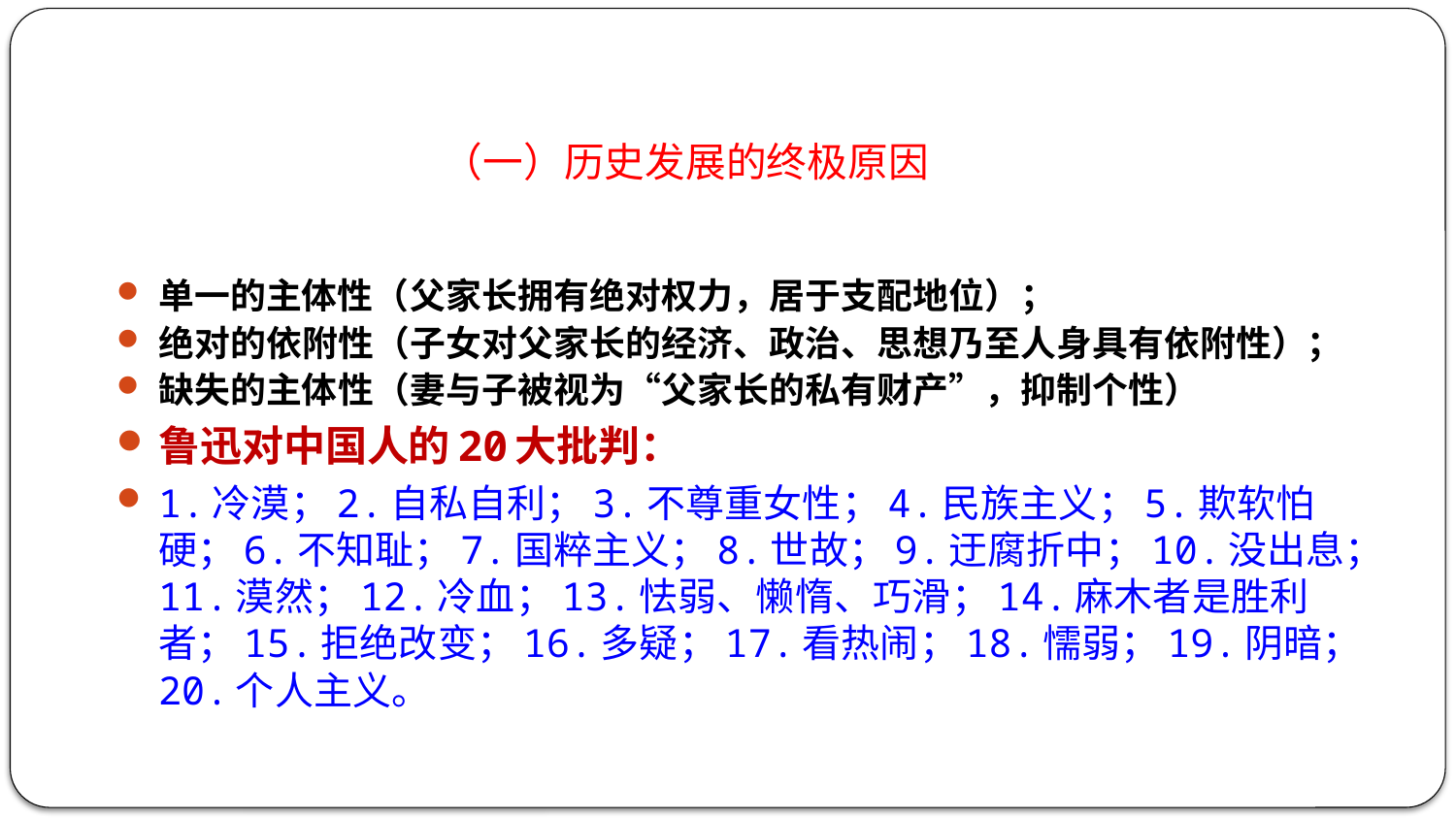

# （一）历史发展的终极原因

单一的主体性（父家长拥有绝对权力，居于支配地位）；
绝对的依附性（子女对父家长的经济、政治、思想乃至人身具有依附性）；
缺失的主体性（妻与子被视为“父家长的私有财产”，抑制个性）
鲁迅对中国人的20大批判：
1.冷漠；2.自私自利；3.不尊重女性；4.民族主义；5.欺软怕硬；6.不知耻；7.国粹主义；8.世故；9.迂腐折中；10.没出息；11.漠然；12.冷血；13.怯弱、懒惰、巧滑；14.麻木者是胜利者；15.拒绝改变；16.多疑；17.看热闹；18.懦弱；19.阴暗；20.个人主义。